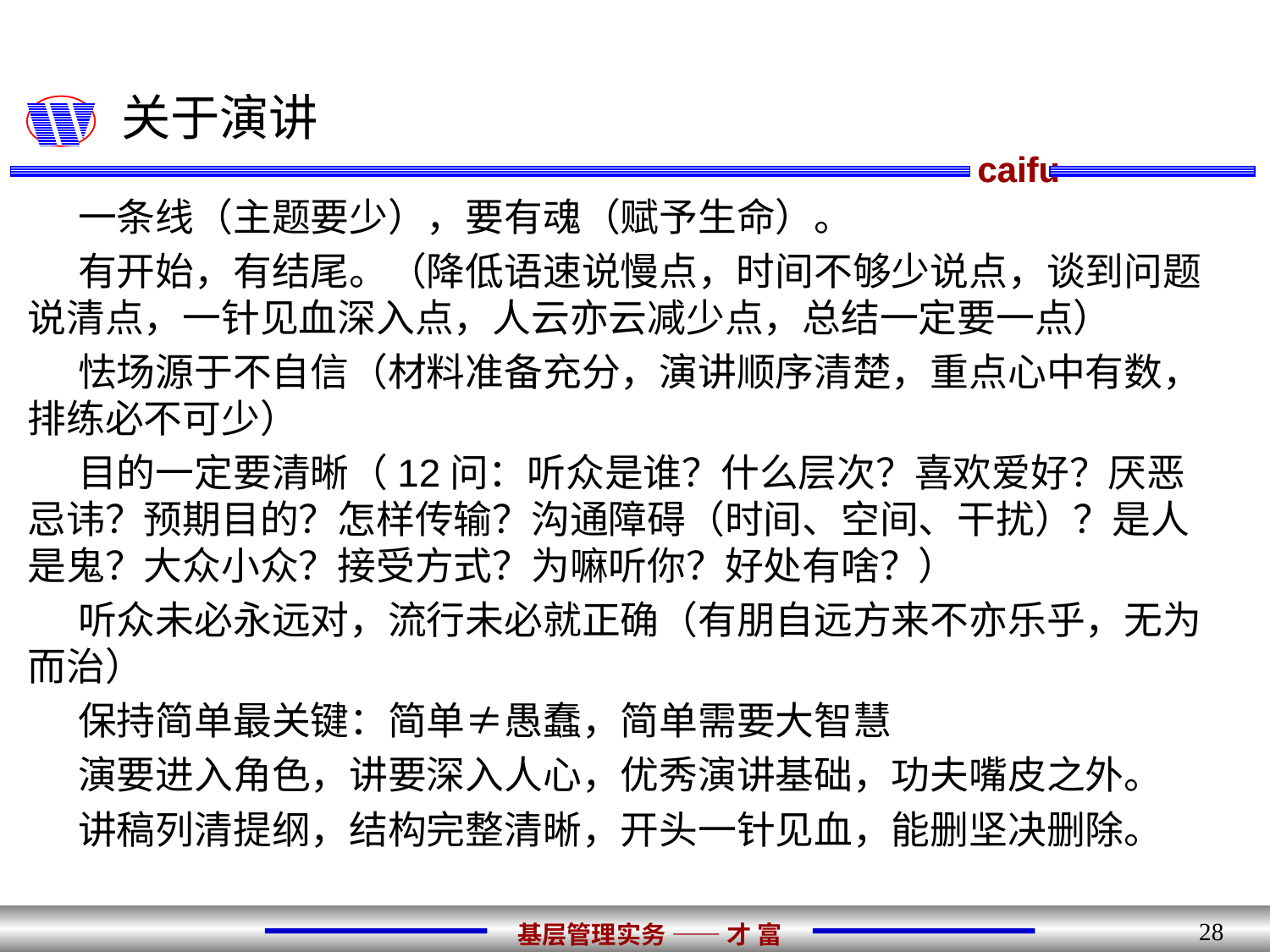

# 关于演讲
一条线（主题要少），要有魂（赋予生命）。
有开始，有结尾。（降低语速说慢点，时间不够少说点，谈到问题说清点，一针见血深入点，人云亦云减少点，总结一定要一点）
怯场源于不自信（材料准备充分，演讲顺序清楚，重点心中有数，排练必不可少）
目的一定要清晰（12问：听众是谁？什么层次？喜欢爱好？厌恶忌讳？预期目的？怎样传输？沟通障碍（时间、空间、干扰）？是人是鬼？大众小众？接受方式？为嘛听你？好处有啥？）
听众未必永远对，流行未必就正确（有朋自远方来不亦乐乎，无为而治）
保持简单最关键：简单≠愚蠢，简单需要大智慧
演要进入角色，讲要深入人心，优秀演讲基础，功夫嘴皮之外。
讲稿列清提纲，结构完整清晰，开头一针见血，能删坚决删除。